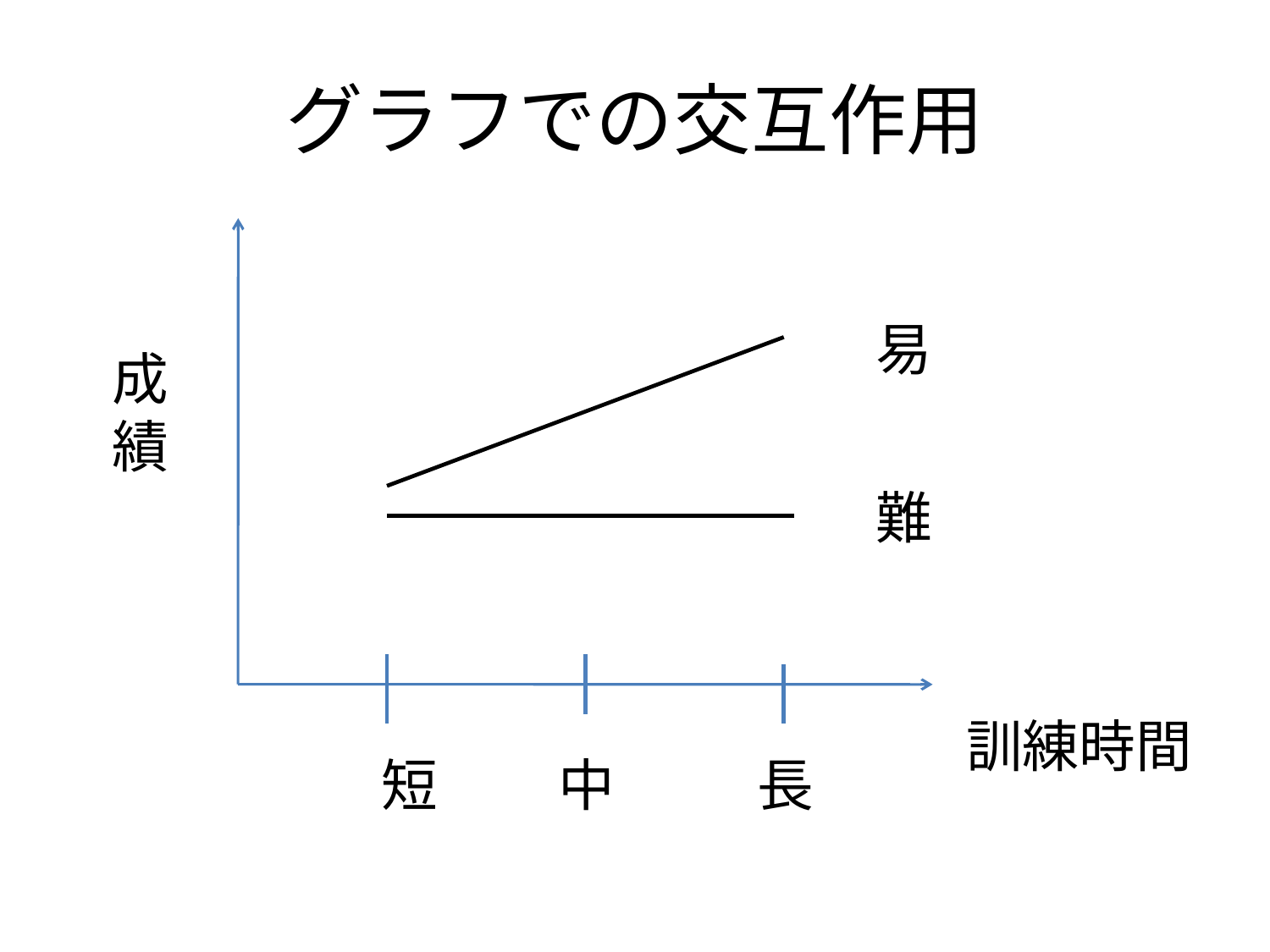

# グラフでの交互作用
易
成
績
難
訓練時間
短
中
長